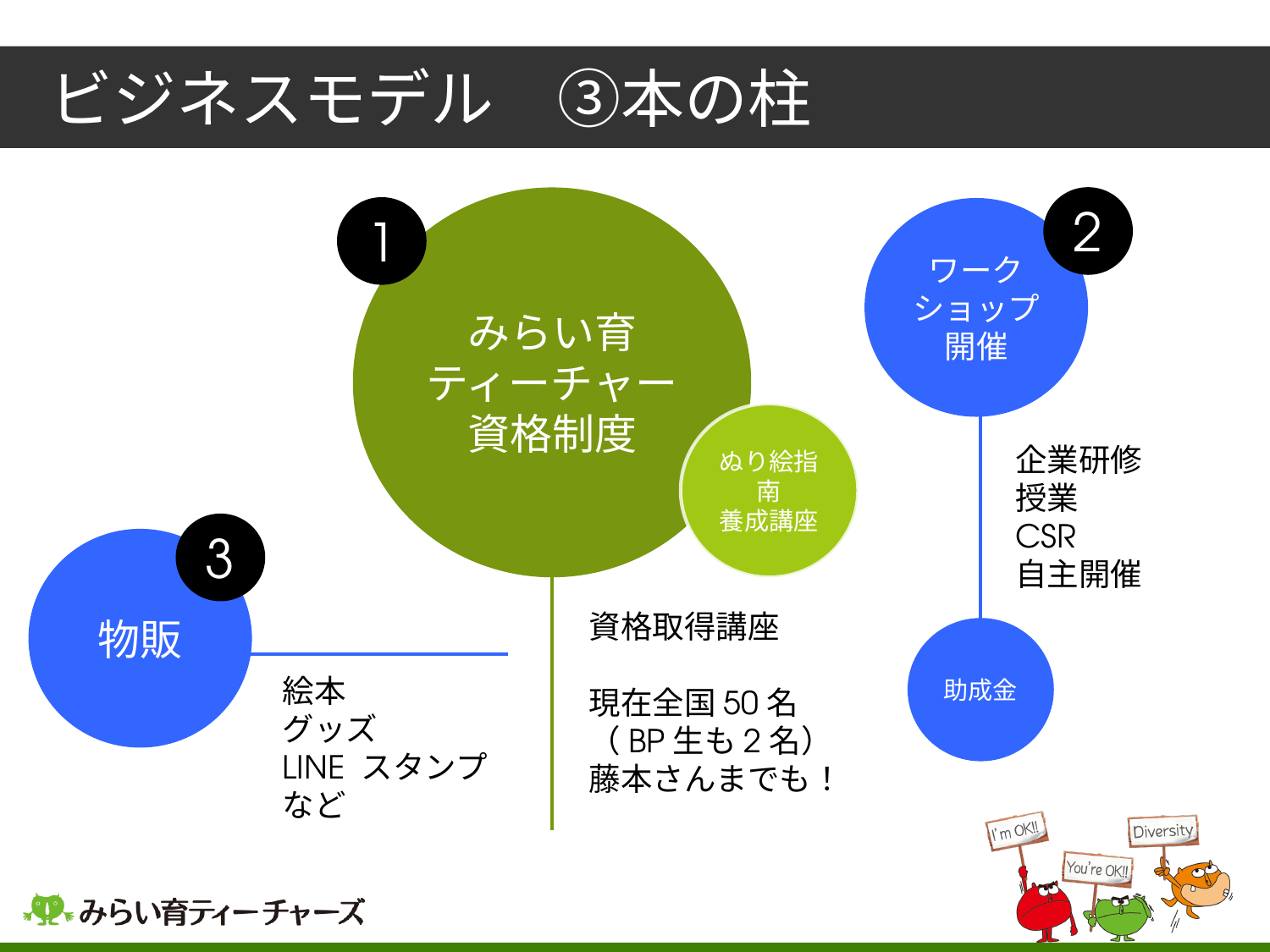

ビジネスモデル　③本の柱
みらい育ティーチャー資格制度
2
1
ワークショップ
開催
ぬり絵指南
養成講座
企業研修
授業
CSR
自主開催
3
物販
資格取得講座

現在全国50名
（BP生も2名）
藤本さんまでも！
助成金
絵本
グッズ
LINE スタンプ
など